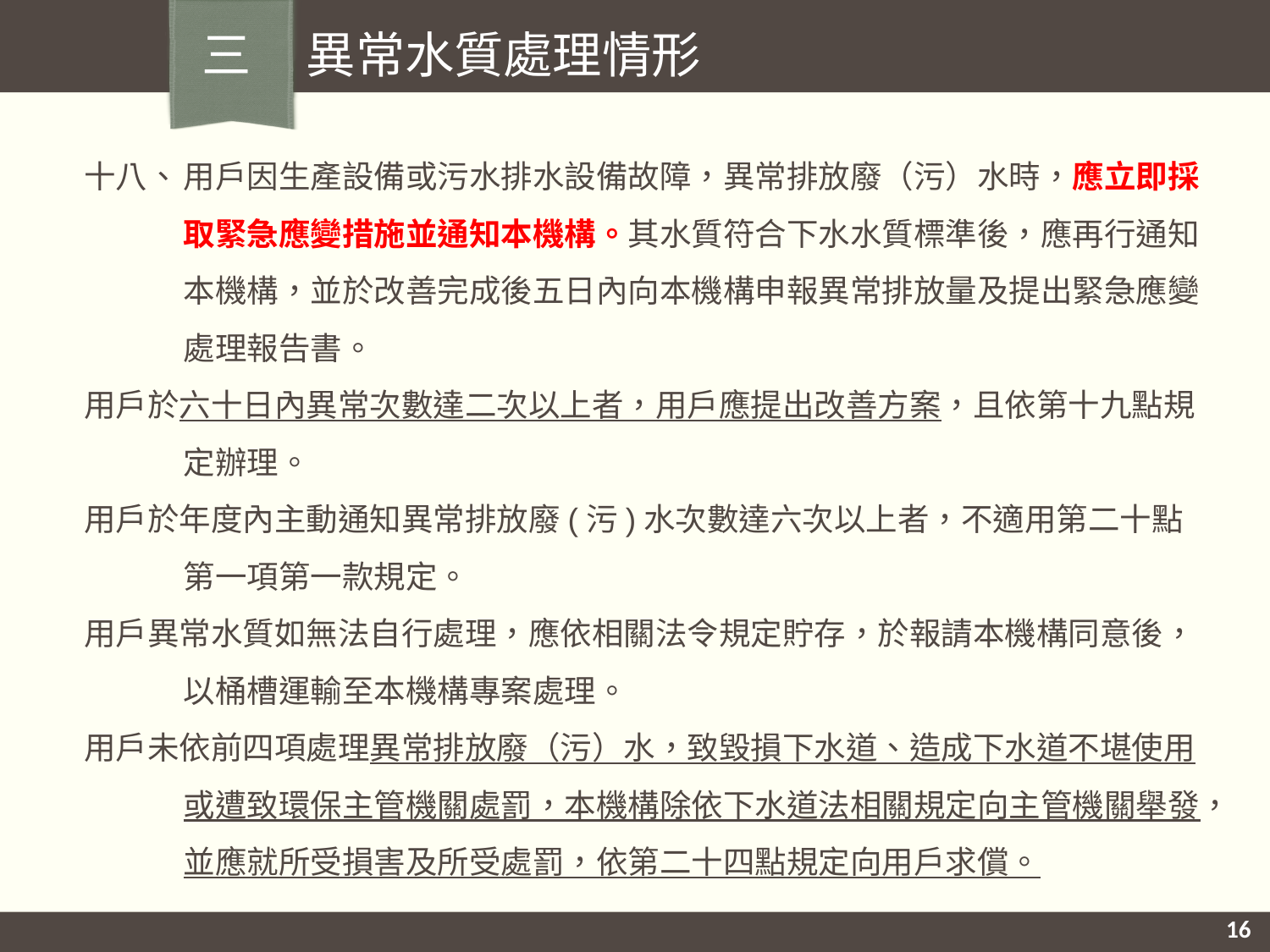

三     異常水質處理情形
十八、	用戶因生產設備或污水排水設備故障，異常排放廢（污）水時，應立即採取緊急應變措施並通知本機構。其水質符合下水水質標準後，應再行通知本機構，並於改善完成後五日內向本機構申報異常排放量及提出緊急應變處理報告書。
用戶於六十日內異常次數達二次以上者，用戶應提出改善方案，且依第十九點規定辦理。
用戶於年度內主動通知異常排放廢(污)水次數達六次以上者，不適用第二十點第一項第一款規定。
用戶異常水質如無法自行處理，應依相關法令規定貯存，於報請本機構同意後，以桶槽運輸至本機構專案處理。
用戶未依前四項處理異常排放廢（污）水，致毀損下水道、造成下水道不堪使用或遭致環保主管機關處罰，本機構除依下水道法相關規定向主管機關舉發，並應就所受損害及所受處罰，依第二十四點規定向用戶求償。
16